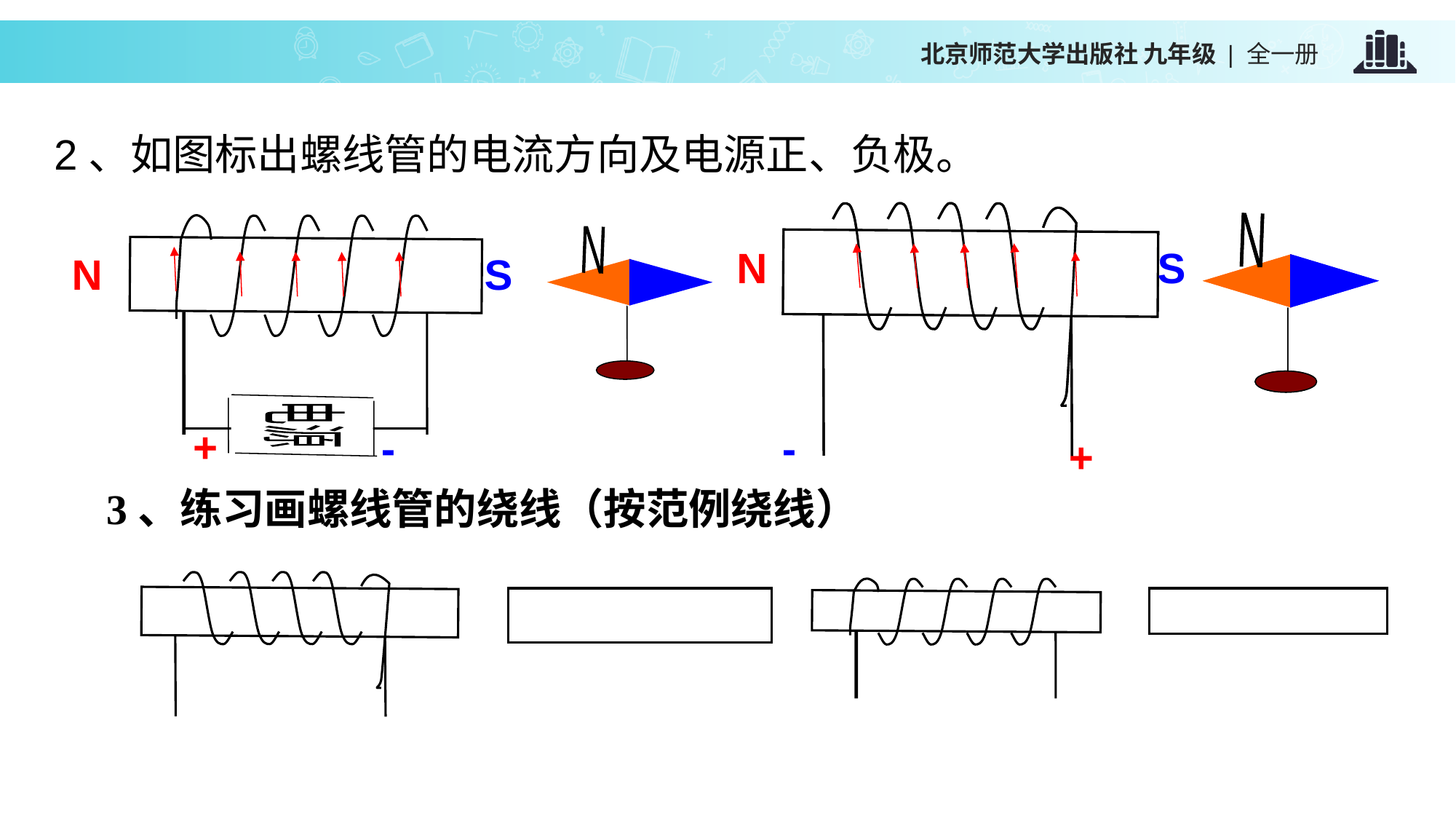

2、如图标出螺线管的电流方向及电源正、负极。

N

电源

N

N

N
S
N
S

zxxkw
+
-
-
+
3、练习画螺线管的绕线（按范例绕线）